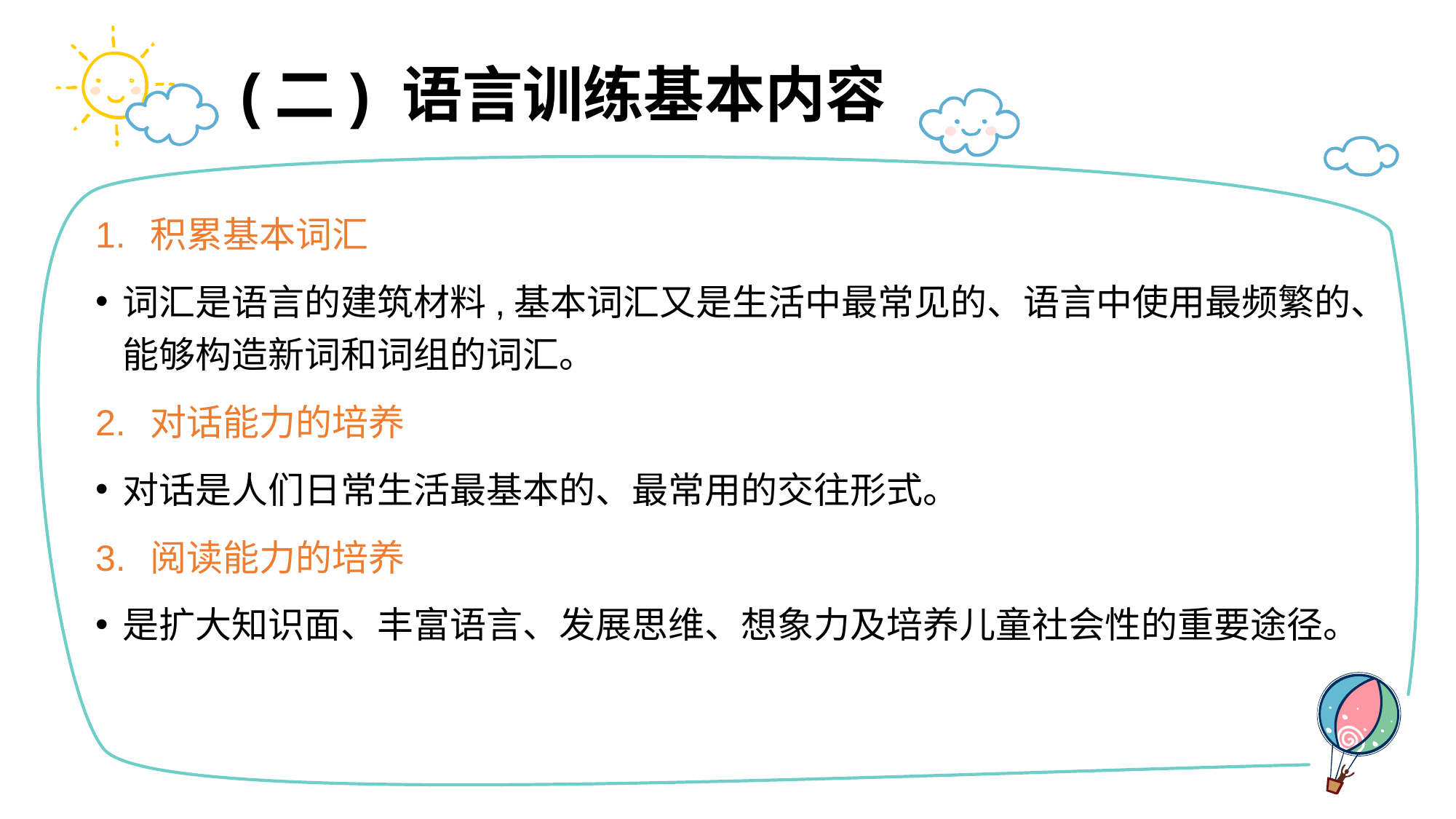

# (二) 语言训练基本内容
积累基本词汇
词汇是语言的建筑材料,基本词汇又是生活中最常见的、语言中使用最频繁的、能够构造新词和词组的词汇。
对话能力的培养
对话是人们日常生活最基本的、最常用的交往形式。
阅读能力的培养
是扩大知识面、丰富语言、发展思维、想象力及培养儿童社会性的重要途径。